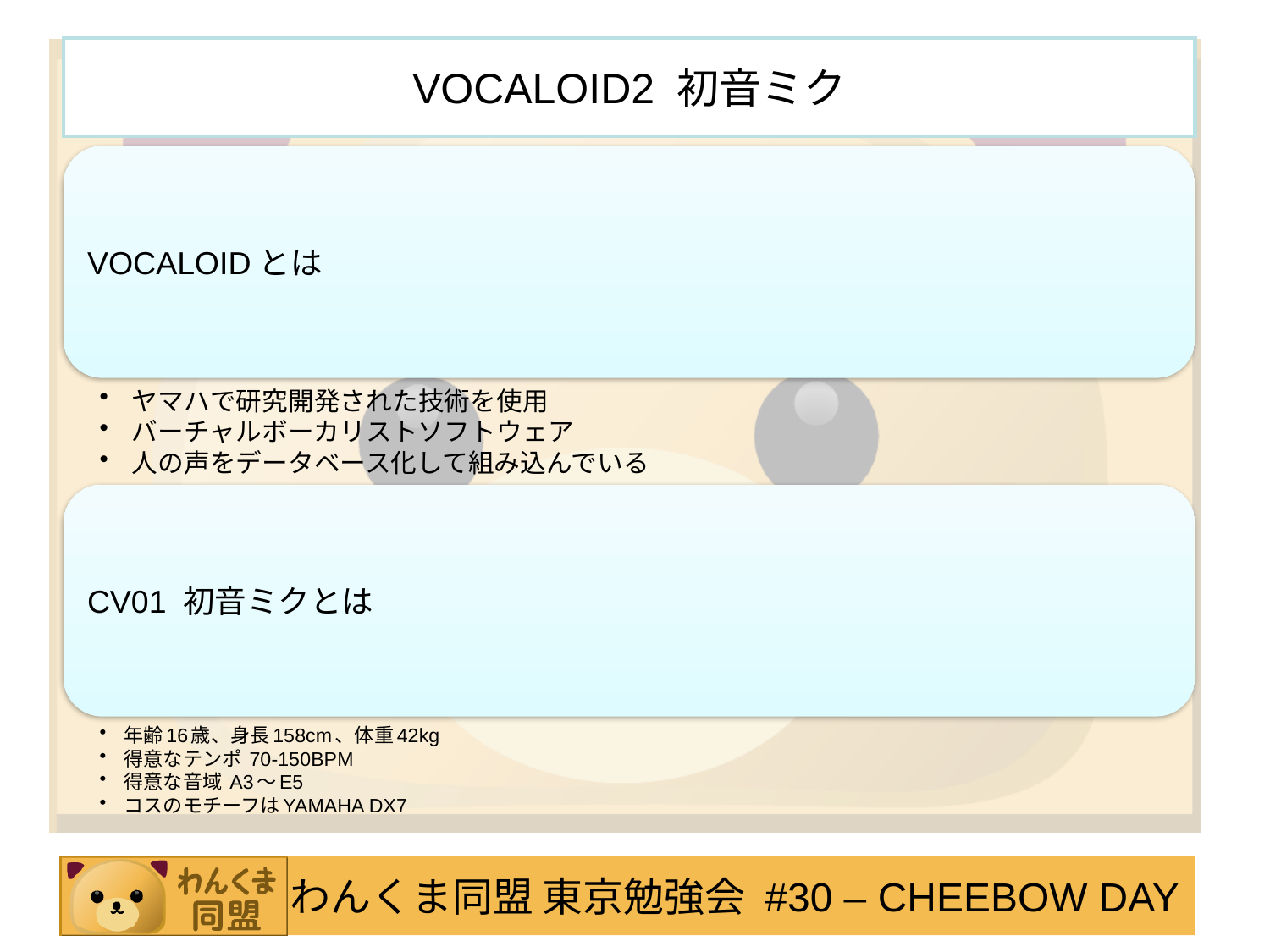

# VOCALOID2 初音ミク
VOCALOIDとは
ヤマハで研究開発された技術を使用
人の声をデータベース化して組み込んでいる
CV01 初音ミクとは
年齢16歳、身長158cm、体重42kg
得意な音域 A3～E5
バーチャルボーカリストソフトウェア
コスのモチーフはYAMAHA DX7
得意なテンポ 70-150BPM